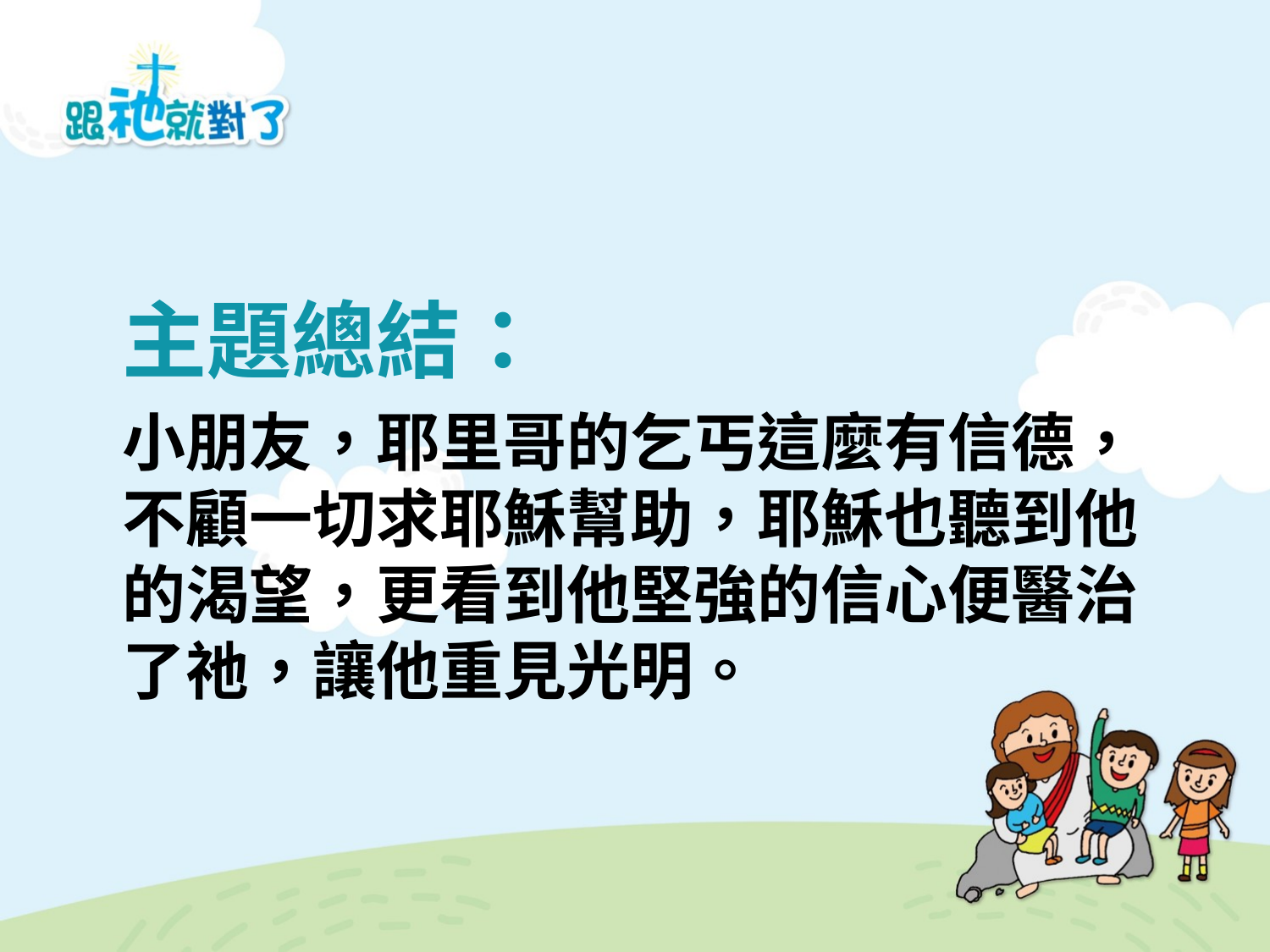

主題總結：
小朋友，耶里哥的乞丐這麼有信德，不顧一切求耶穌幫助，耶穌也聽到他的渴望，更看到他堅強的信心便醫治了祂，讓他重見光明。